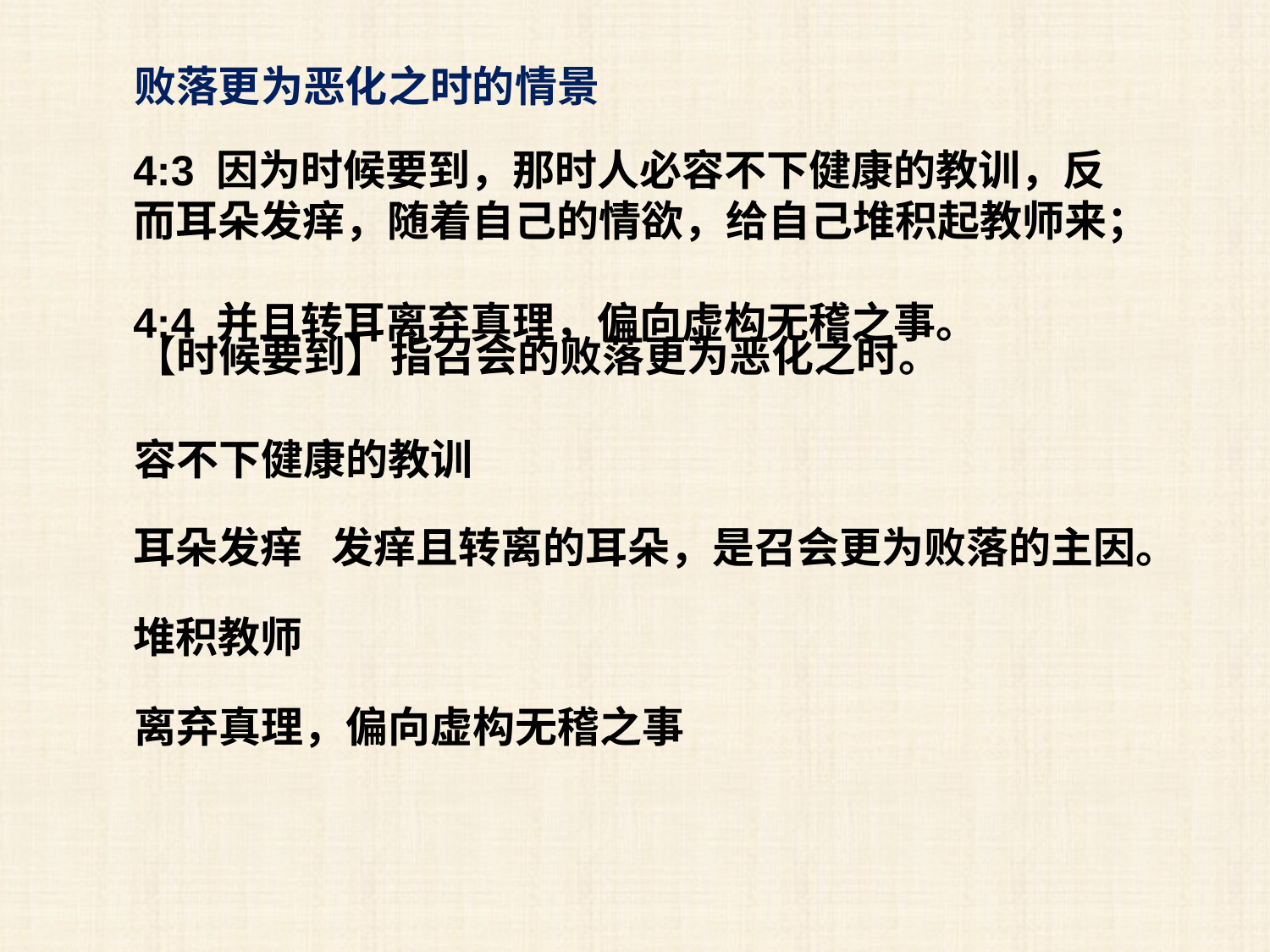

败落更为恶化之时的情景
4:3 因为时候要到，那时人必容不下健康的教训，反而耳朵发痒，随着自己的情欲，给自己堆积起教师来；
4:4 并且转耳离弃真理，偏向虚构无稽之事。
【时候要到】
指召会的败落更为恶化之时。
容不下健康的教训
耳朵发痒
发痒且转离的耳朵，是召会更为败落的主因。
堆积教师
离弃真理，偏向虚构无稽之事